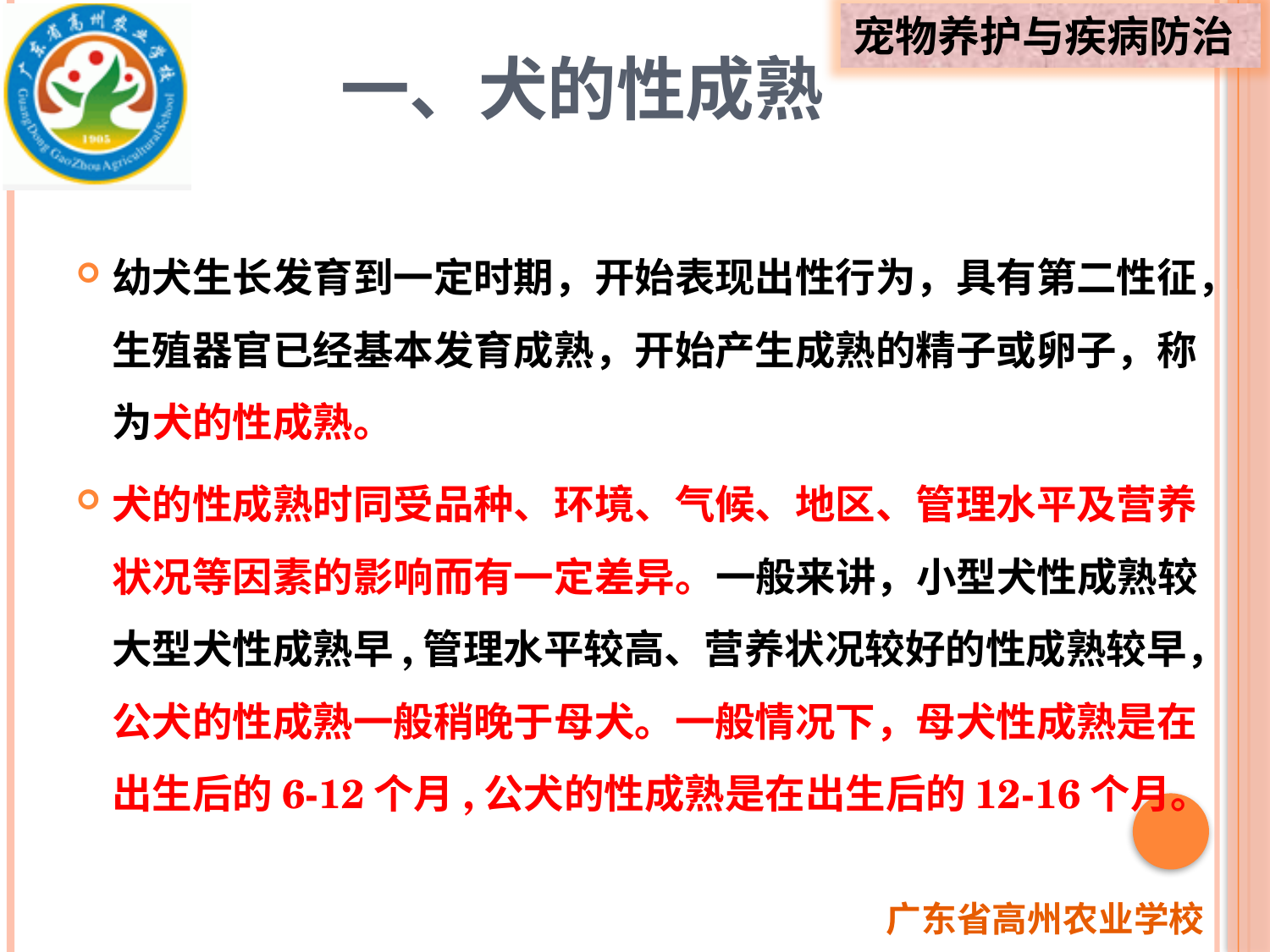

# 一、犬的性成熟
幼犬生长发育到一定时期，开始表现出性行为，具有第二性征，生殖器官已经基本发育成熟，开始产生成熟的精子或卵子，称为犬的性成熟。
犬的性成熟时同受品种、环境、气候、地区、管理水平及营养状况等因素的影响而有一定差异。一般来讲，小型犬性成熟较大型犬性成熟早,管理水平较高、营养状况较好的性成熟较早，公犬的性成熟一般稍晚于母犬。一般情况下，母犬性成熟是在出生后的6-12个月,公犬的性成熟是在出生后的12-16个月。